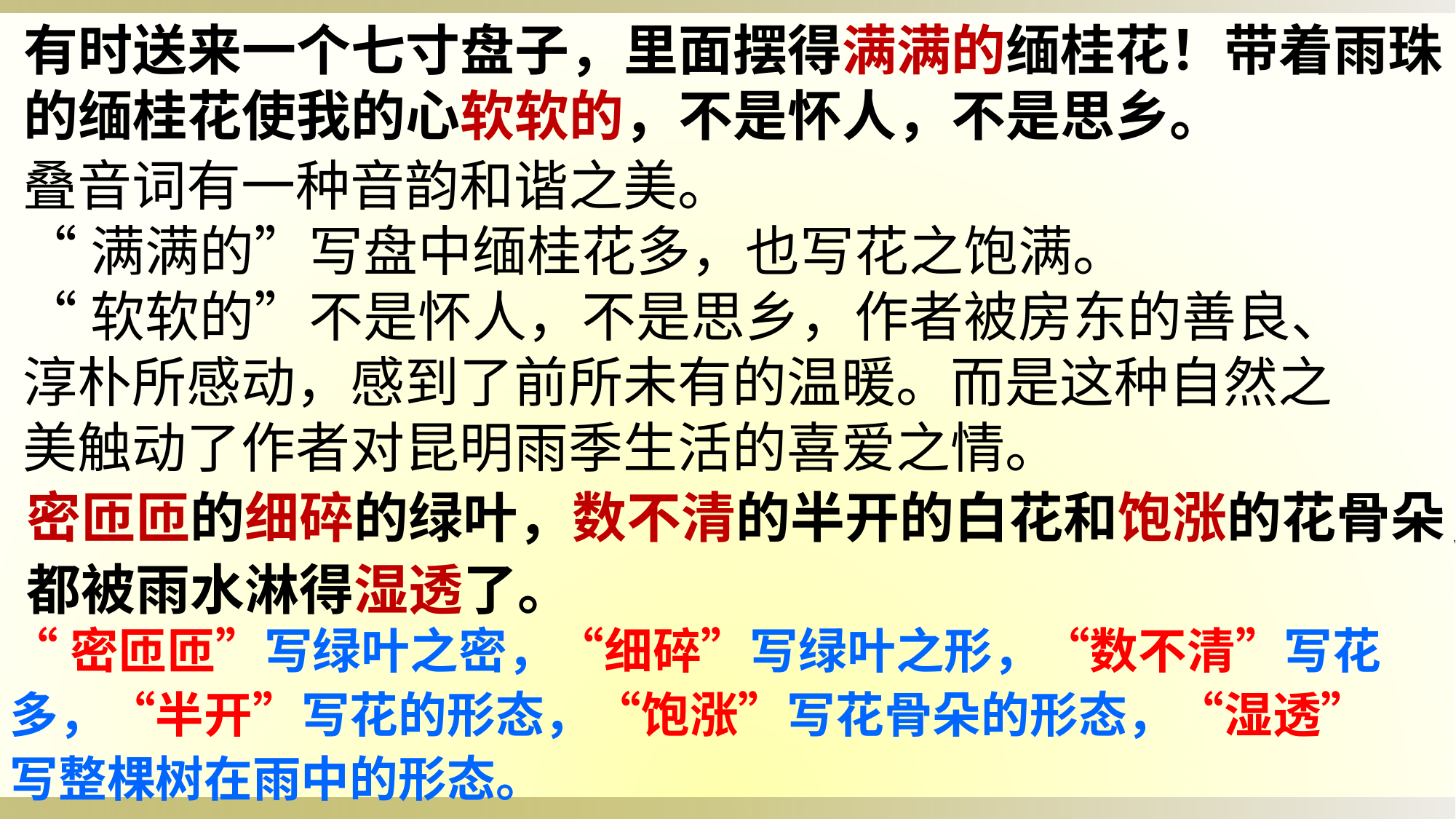

有时送来一个七寸盘子，里面摆得满满的缅桂花！带着雨珠的缅桂花使我的心软软的，不是怀人，不是思乡。
叠音词有一种音韵和谐之美。
“满满的”写盘中缅桂花多，也写花之饱满。
“软软的”不是怀人，不是思乡，作者被房东的善良、淳朴所感动，感到了前所未有的温暖。而是这种自然之美触动了作者对昆明雨季生活的喜爱之情。
密匝匝的细碎的绿叶，数不清的半开的白花和饱涨的花骨朵，
都被雨水淋得湿透了。
“密匝匝”写绿叶之密，“细碎”写绿叶之形，“数不清”写花多，“半开”写花的形态，“饱涨”写花骨朵的形态，“湿透”写整棵树在雨中的形态。